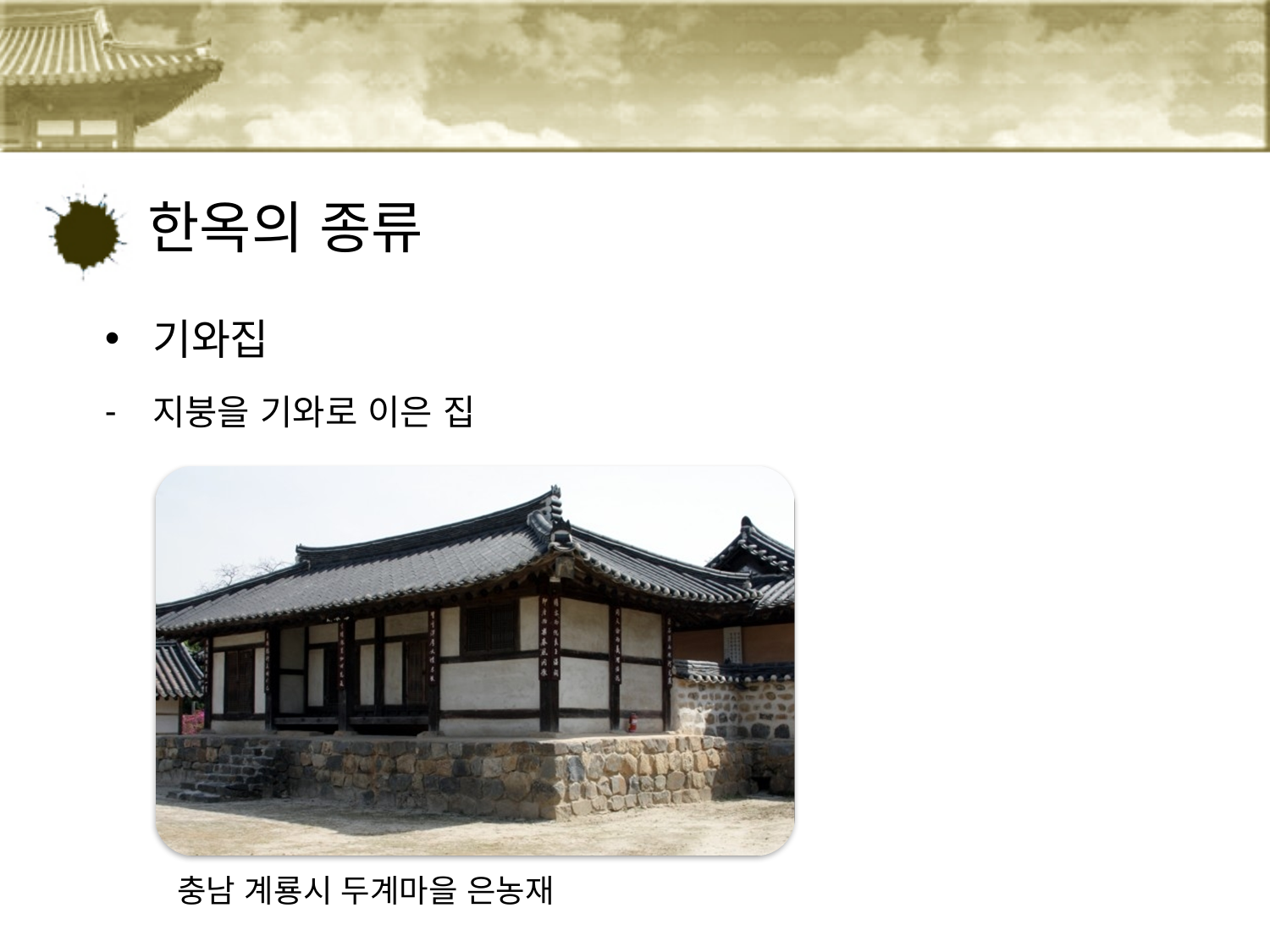

# 한옥의 종류
기와집

지붕을 기와로 이은 집

충남 계룡시 두계마을 은농재